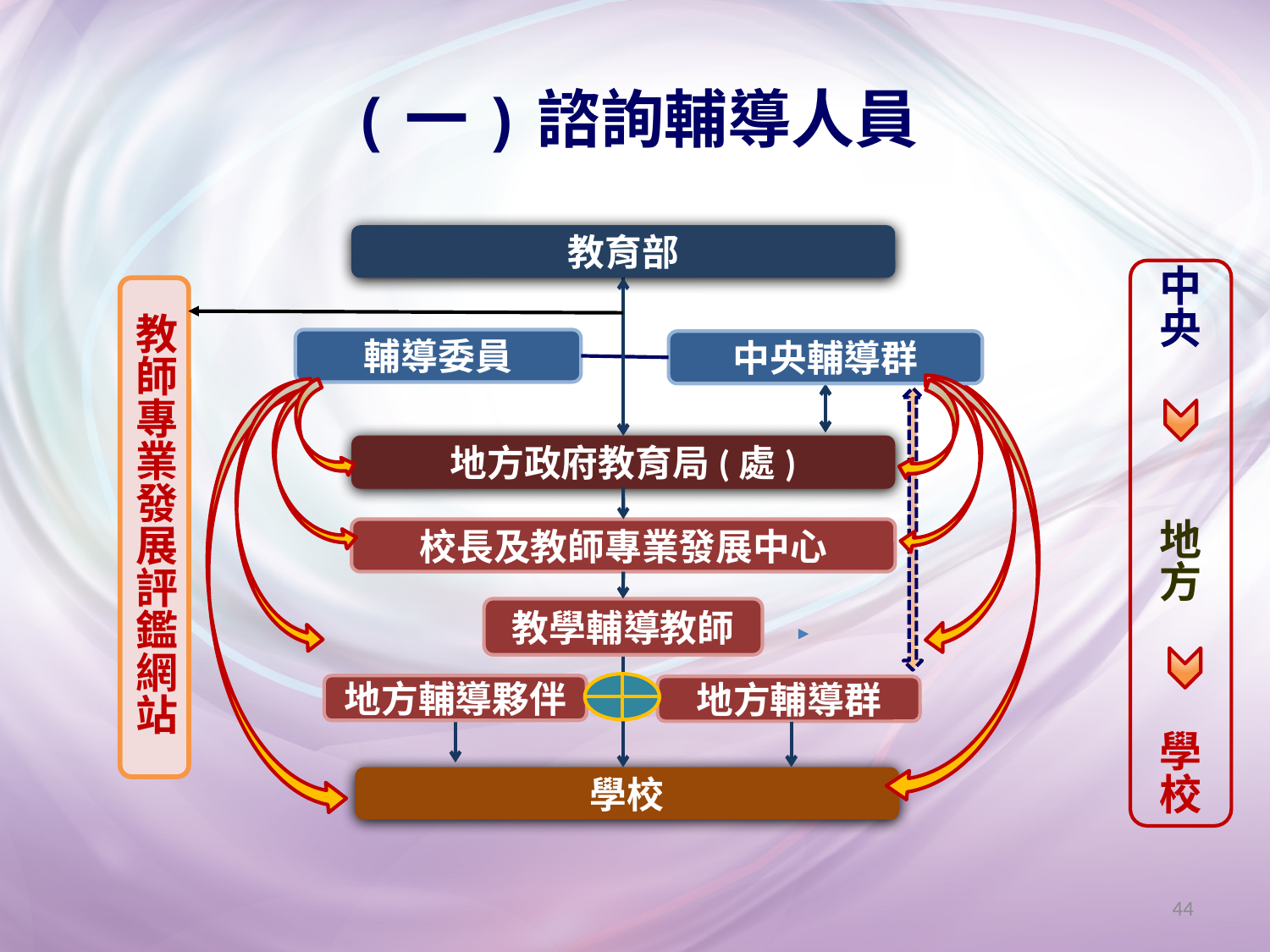

# (一)諮詢輔導人員
教育部
輔導委員
中央輔導群
地方政府教育局(處)
校長及教師專業發展中心
教學輔導教師
地方輔導夥伴
地方輔導群

學校
中央

地方

學校

教師專業發
展評鑑網站

44